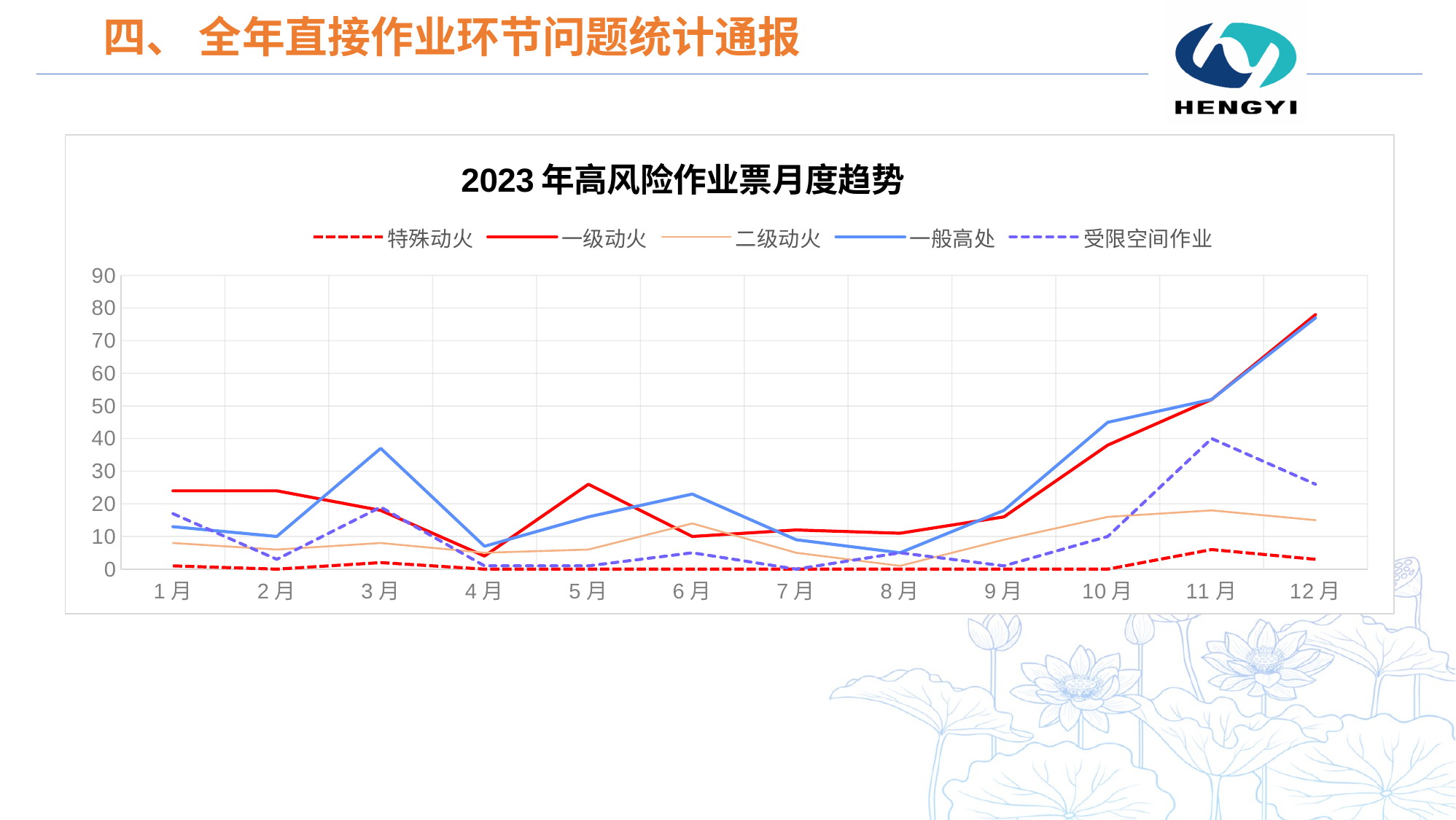

四、 全年直接作业环节问题统计通报

### Chart: 2023年高风险作业票月度趋势

| Category | 特殊动火 | 一级动火 | 二级动火 | 一般高处 | 受限空间作业 |
|---|---|---|---|---|---|
| 1月 | 1.0 | 24.0 | 8.0 | 13.0 | 17.0 |
| 2月 | 0.0 | 24.0 | 6.0 | 10.0 | 3.0 |
| 3月 | 2.0 | 18.0 | 8.0 | 37.0 | 19.0 |
| 4月 | 0.0 | 4.0 | 5.0 | 7.0 | 1.0 |
| 5月 | 0.0 | 26.0 | 6.0 | 16.0 | 1.0 |
| 6月 | 0.0 | 10.0 | 14.0 | 23.0 | 5.0 |
| 7月 | 0.0 | 12.0 | 5.0 | 9.0 | 0.0 |
| 8月 | 0.0 | 11.0 | 1.0 | 5.0 | 5.0 |
| 9月 | 0.0 | 16.0 | 9.0 | 18.0 | 1.0 |
| 10月 | 0.0 | 38.0 | 16.0 | 45.0 | 10.0 |
| 11月 | 6.0 | 52.0 | 18.0 | 52.0 | 40.0 |
| 12月 | 3.0 | 78.0 | 15.0 | 77.0 | 26.0 |